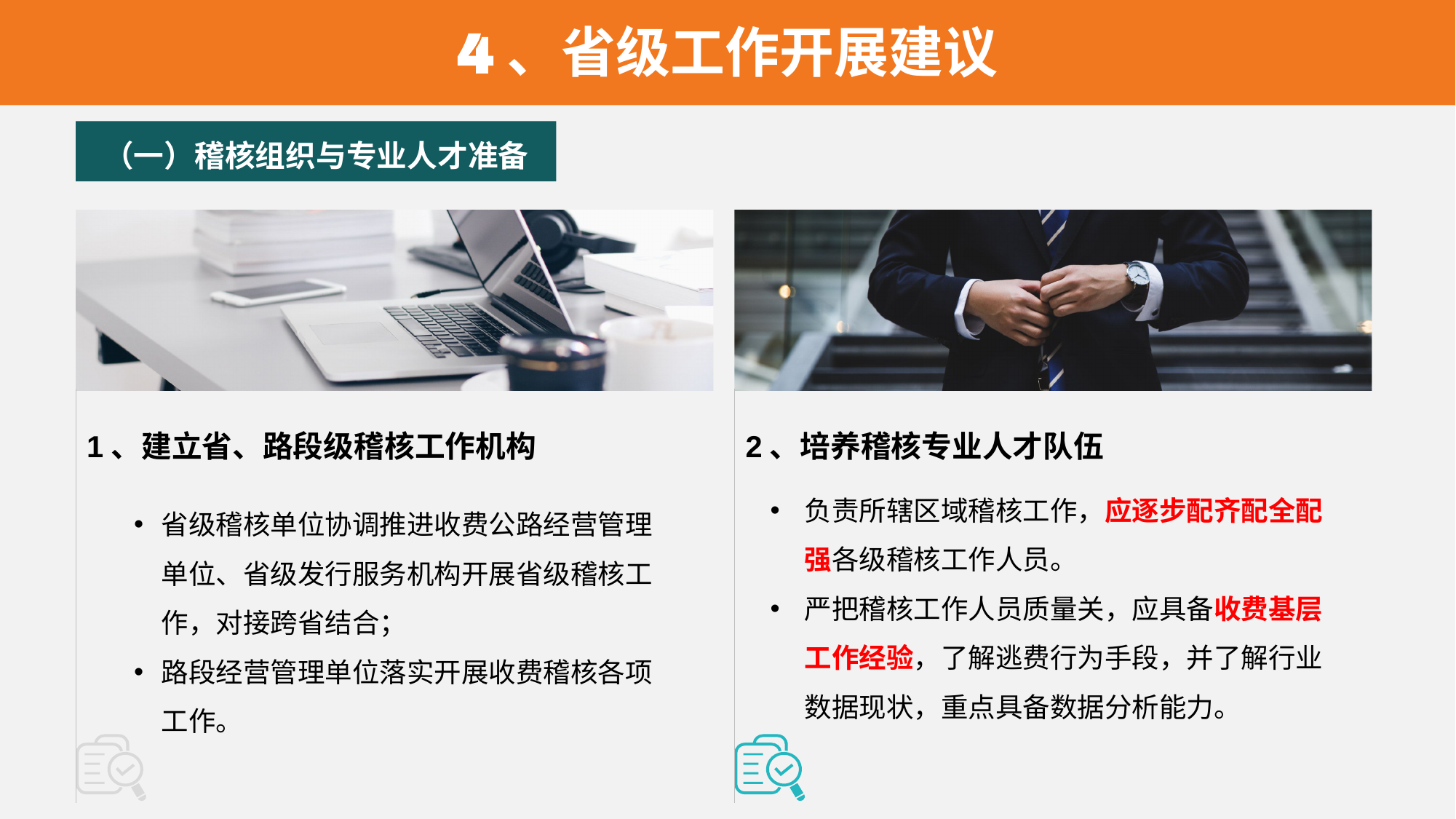

4、省级工作开展建议
（一）稽核组织与专业人才准备

1、建立省、路段级稽核工作机构
省级稽核单位协调推进收费公路经营管理单位、省级发行服务机构开展省级稽核工作，对接跨省结合；
路段经营管理单位落实开展收费稽核各项工作。
2、培养稽核专业人才队伍
负责所辖区域稽核工作，应逐步配齐配全配强各级稽核工作人员。
严把稽核工作人员质量关，应具备收费基层工作经验，了解逃费行为手段，并了解行业数据现状，重点具备数据分析能力。